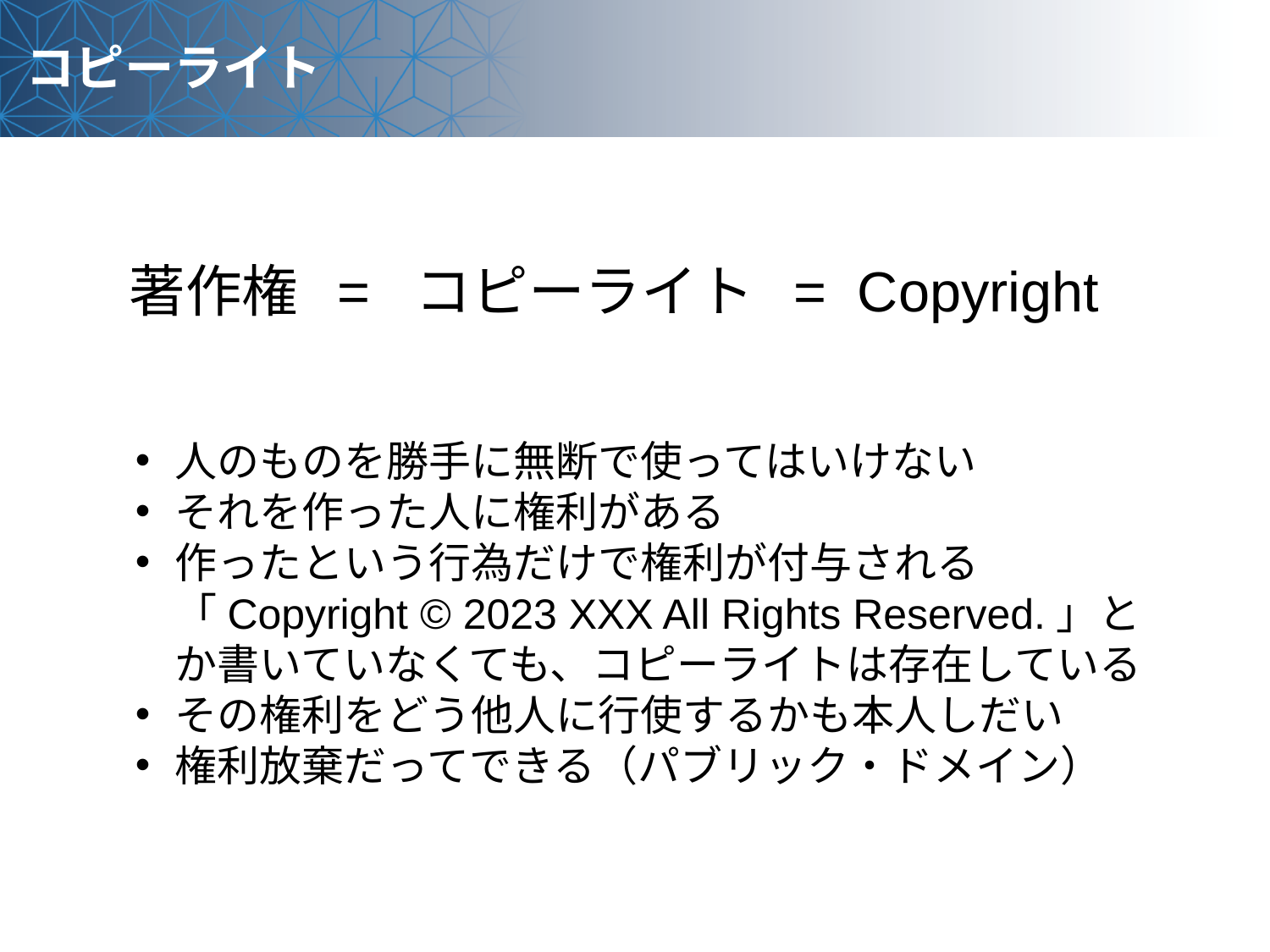

コピーライト
著作権  =  コピーライト  =  Copyright
人のものを勝手に無断で使ってはいけない
それを作った人に権利がある
作ったという行為だけで権利が付与される
「Copyright © 2023 XXX All Rights Reserved.」とか書いていなくても、コピーライトは存在している
その権利をどう他人に行使するかも本人しだい
権利放棄だってできる（パブリック・ドメイン）